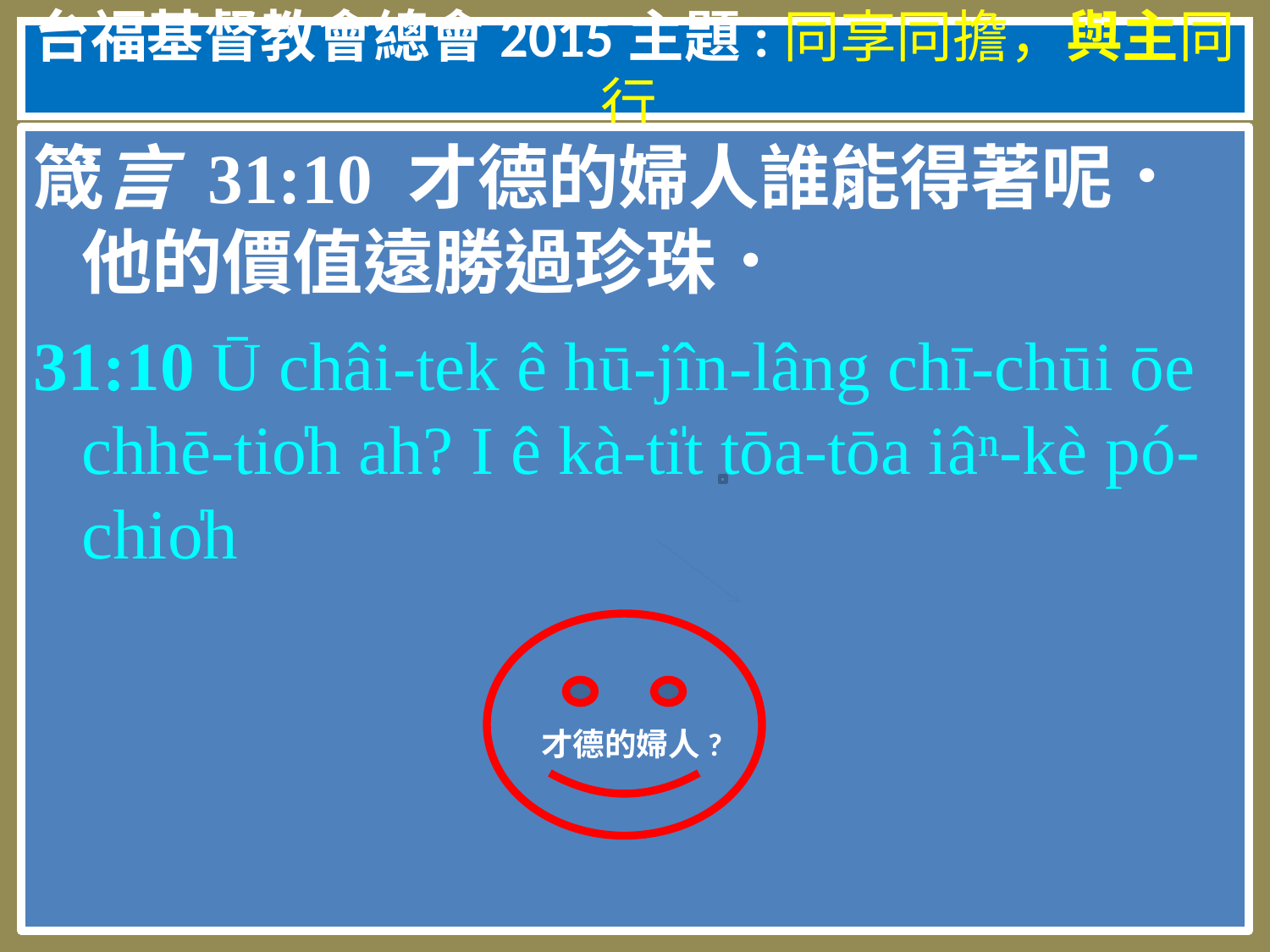

# 台福基督教會總會2015主題:同享同擔，與主同行
箴言 31:10 才德的婦人誰能得著呢．他的價值遠勝過珍珠．
31:10 Ū châi-tek ê hū-jîn-lâng chī-chūi ōe chhē-tio̍h ah? I ê kà-ti̍t tōa-tōa iâⁿ-kè pó-chio̍h

才德的婦人?